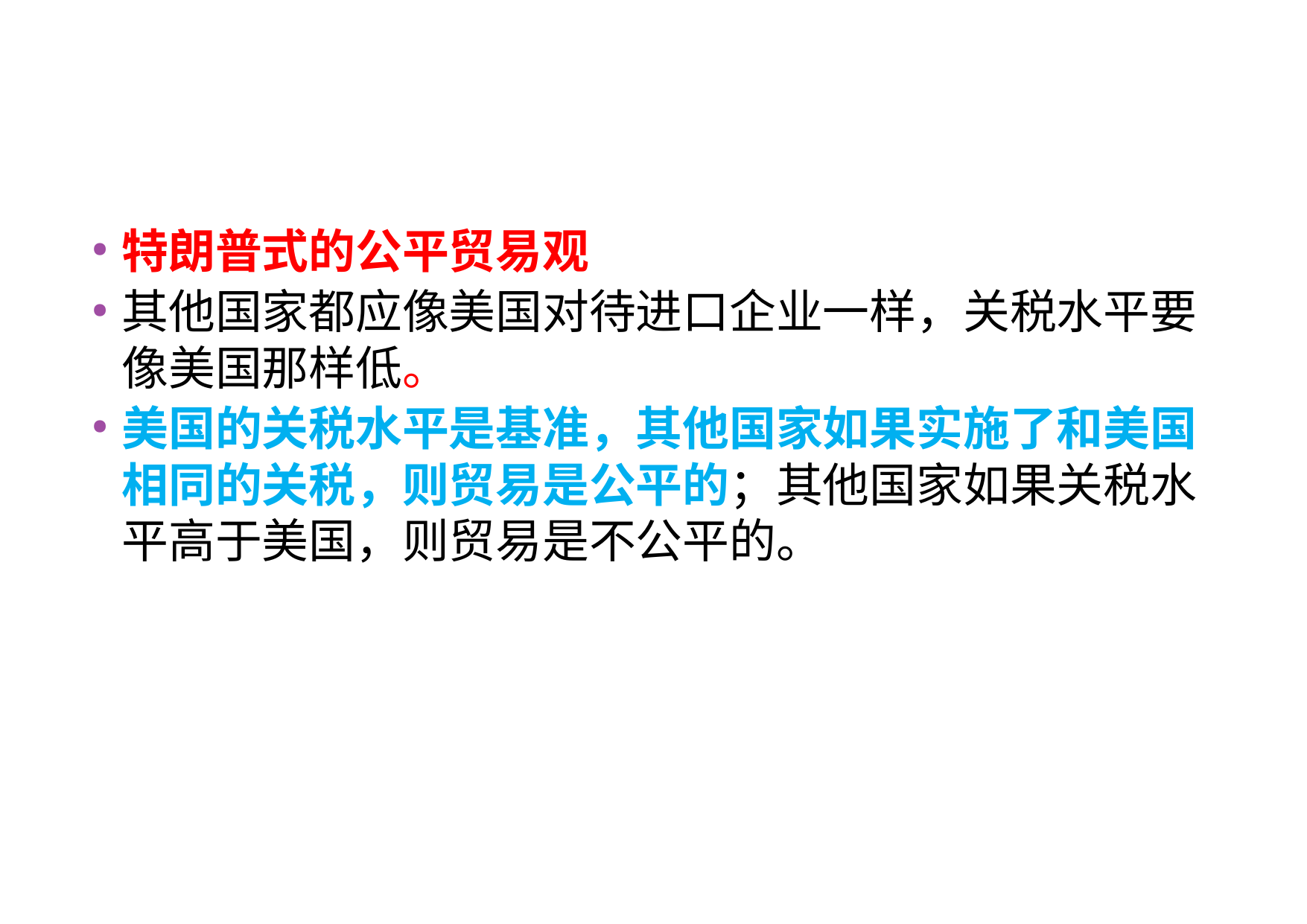

#
特朗普式的公平贸易观
其他国家都应像美国对待进口企业一样，关税水平要像美国那样低。
美国的关税水平是基准，其他国家如果实施了和美国相同的关税，则贸易是公平的；其他国家如果关税水平高于美国，则贸易是不公平的。